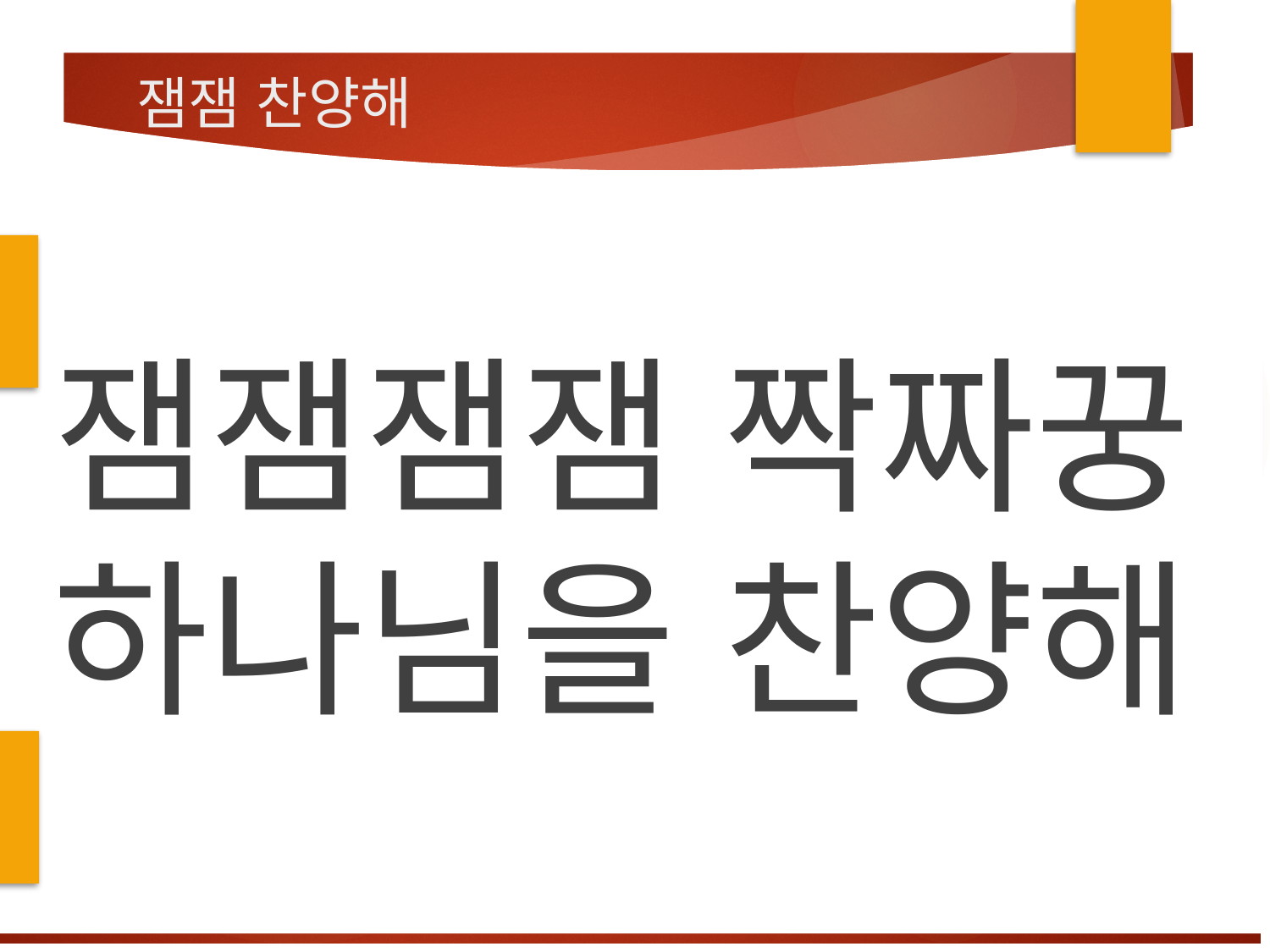

# 잼잼 찬양해
잼잼잼잼 짝짜꿍 하나님을 찬양해